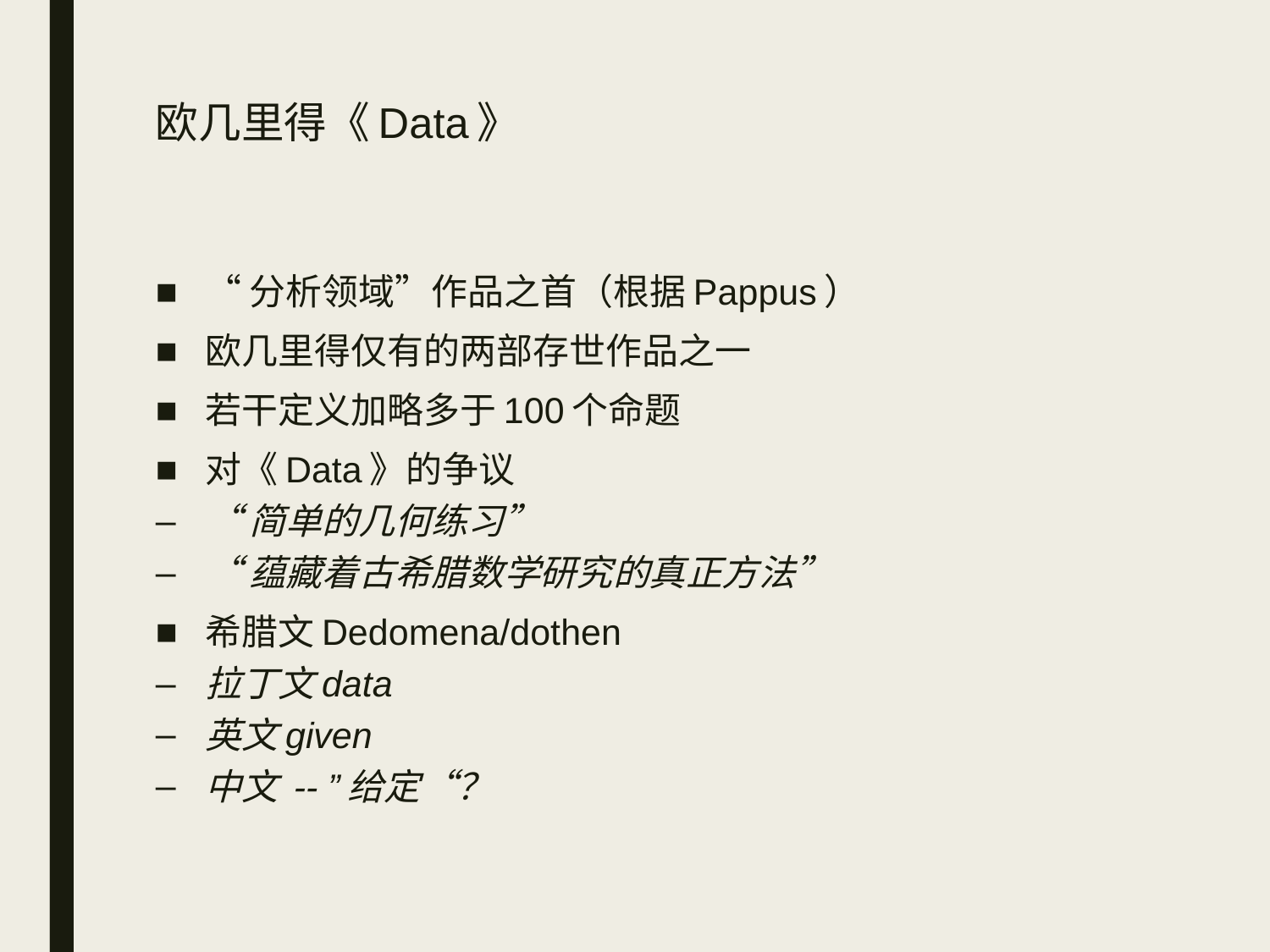

# 欧几里得《Data》
“分析领域”作品之首（根据Pappus）
欧几里得仅有的两部存世作品之一
若干定义加略多于100个命题
对《Data》的争议
“简单的几何练习”
“蕴藏着古希腊数学研究的真正方法”
希腊文Dedomena/dothen
拉丁文data
英文given
中文 -- ”给定“？